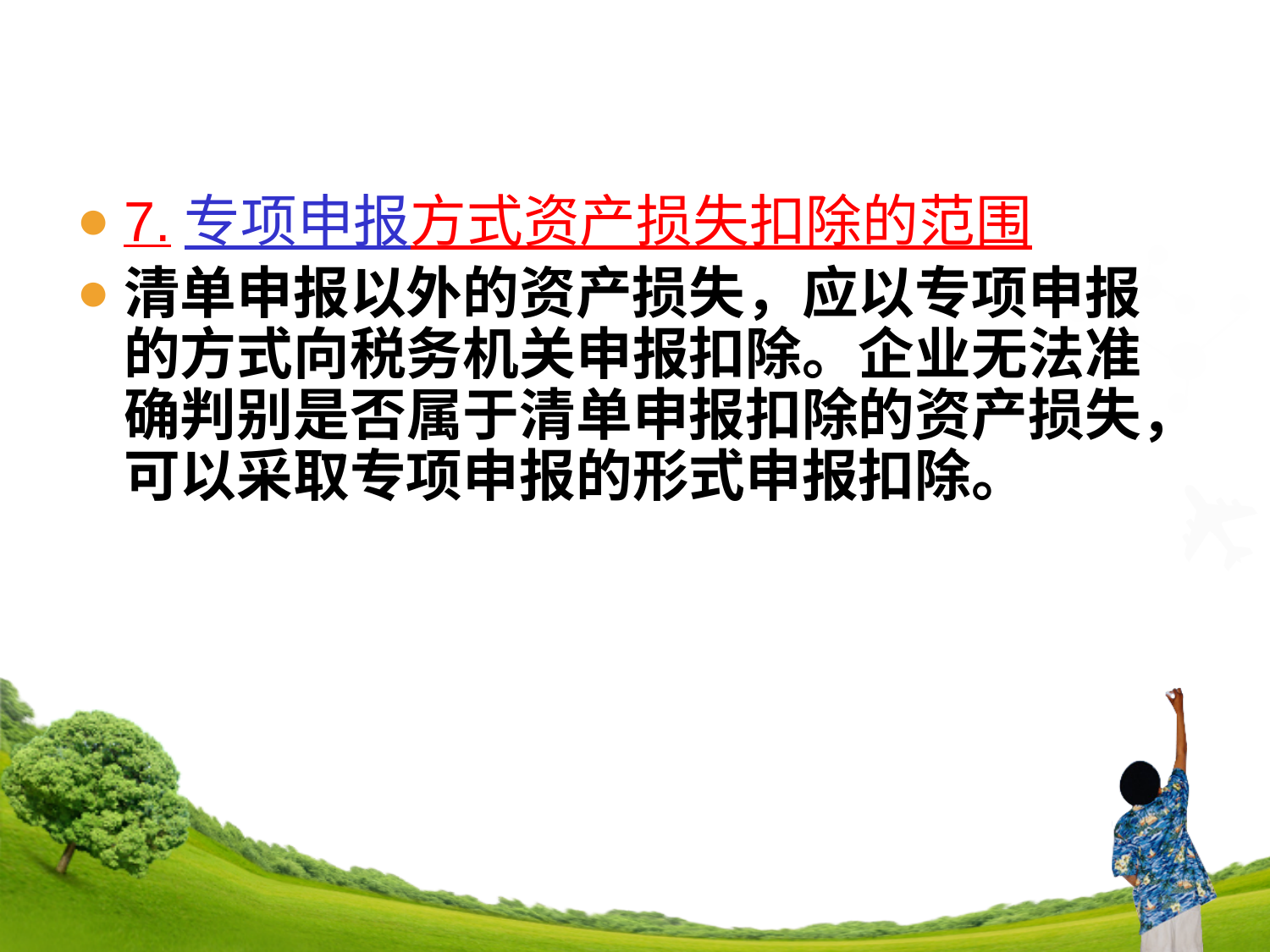

7.专项申报方式资产损失扣除的范围
清单申报以外的资产损失，应以专项申报的方式向税务机关申报扣除。企业无法准确判别是否属于清单申报扣除的资产损失，可以采取专项申报的形式申报扣除。